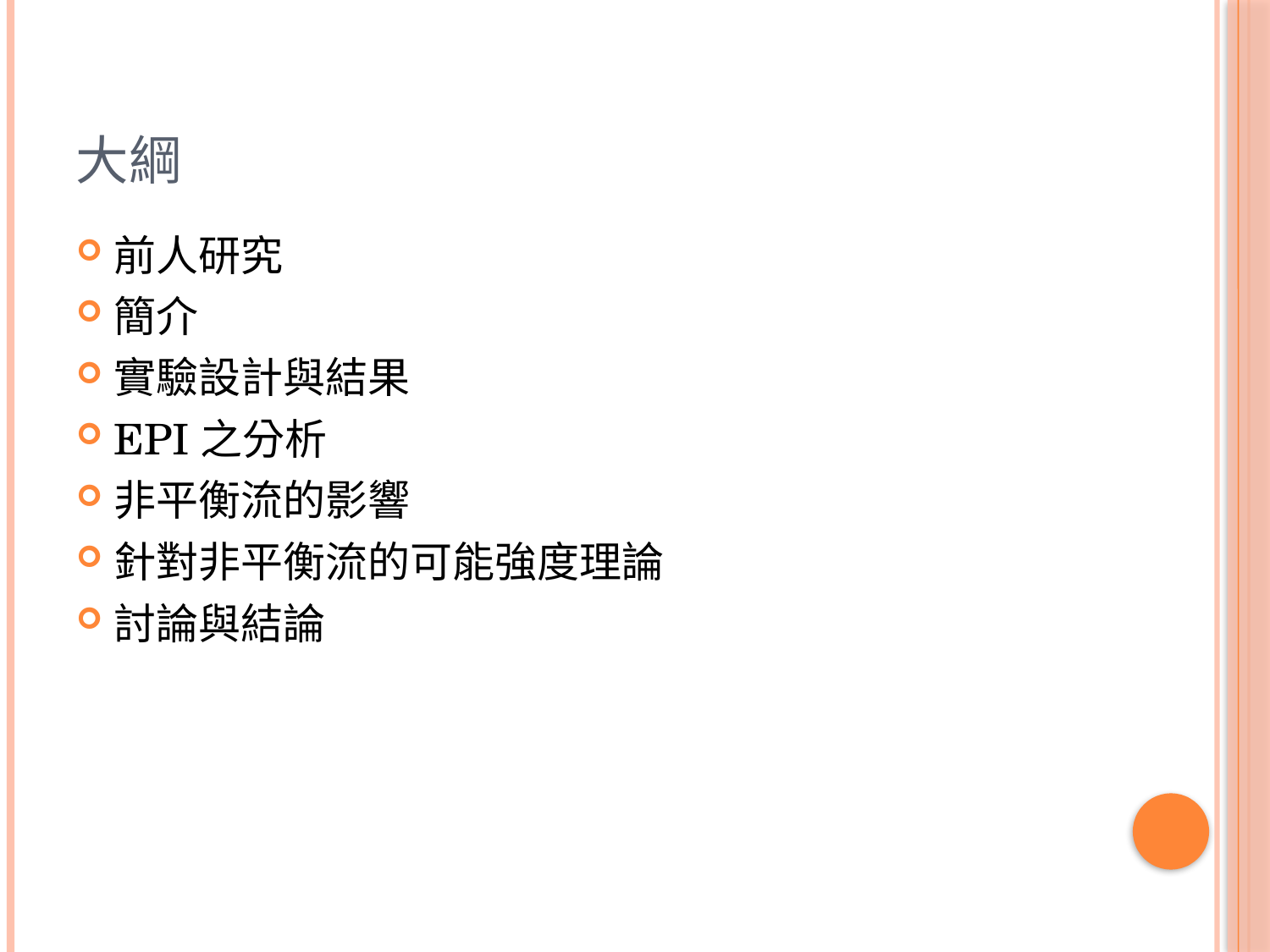

# 大綱
前人研究
簡介
實驗設計與結果
EPI之分析
非平衡流的影響
針對非平衡流的可能強度理論
討論與結論